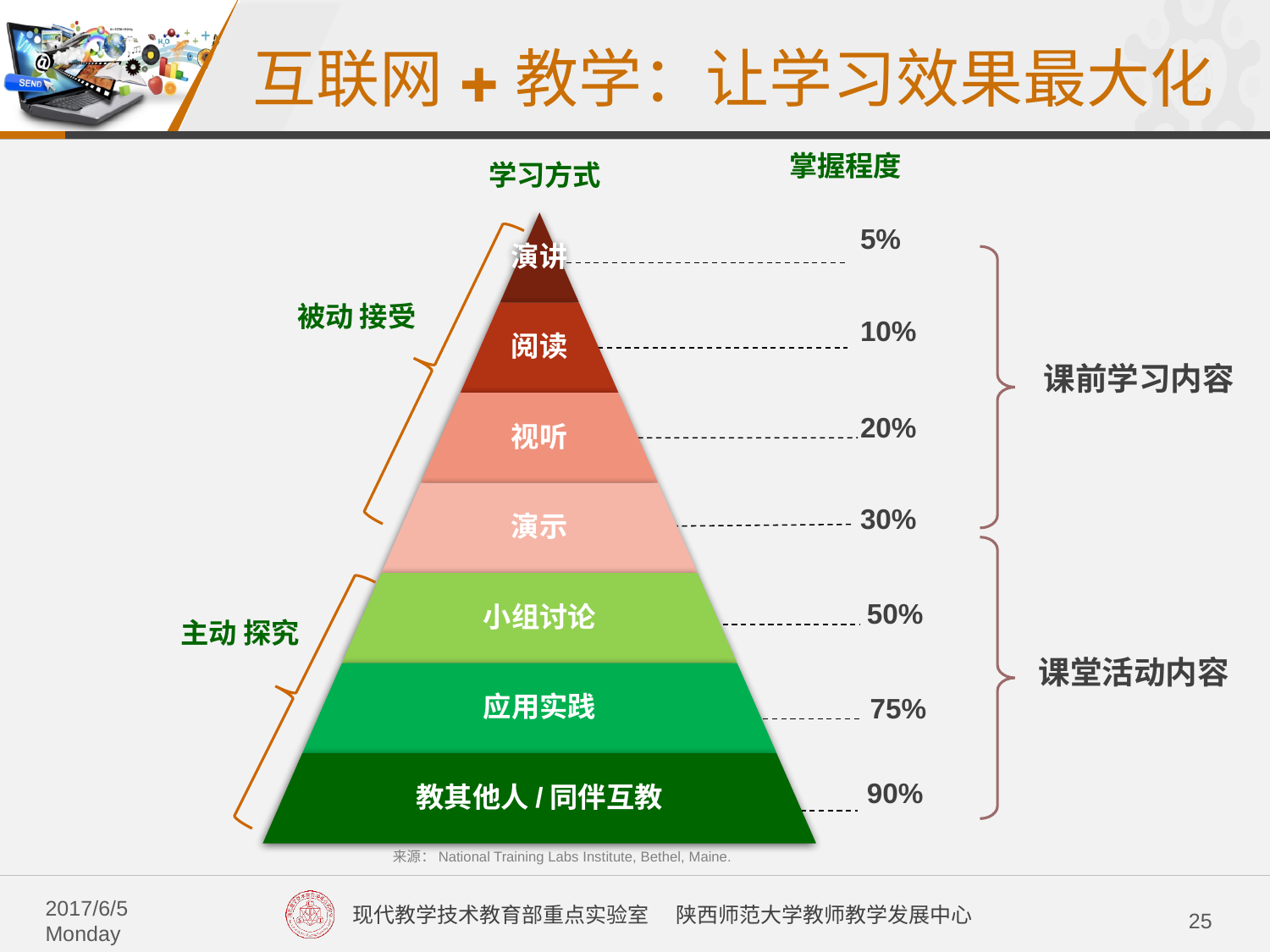

互联网+教学：让学习效果最大化
掌握程度
学习方式

被动 接受
演讲
5%

课前学习内容
阅读
10%
视听
20%
演示
30%

课堂活动内容

主动 探究
小组讨论
50%
应用实践
75%
教其他人/同伴互教
90%
来源：National Training Labs Institute, Bethel, Maine.
2017/6/5 Monday
25